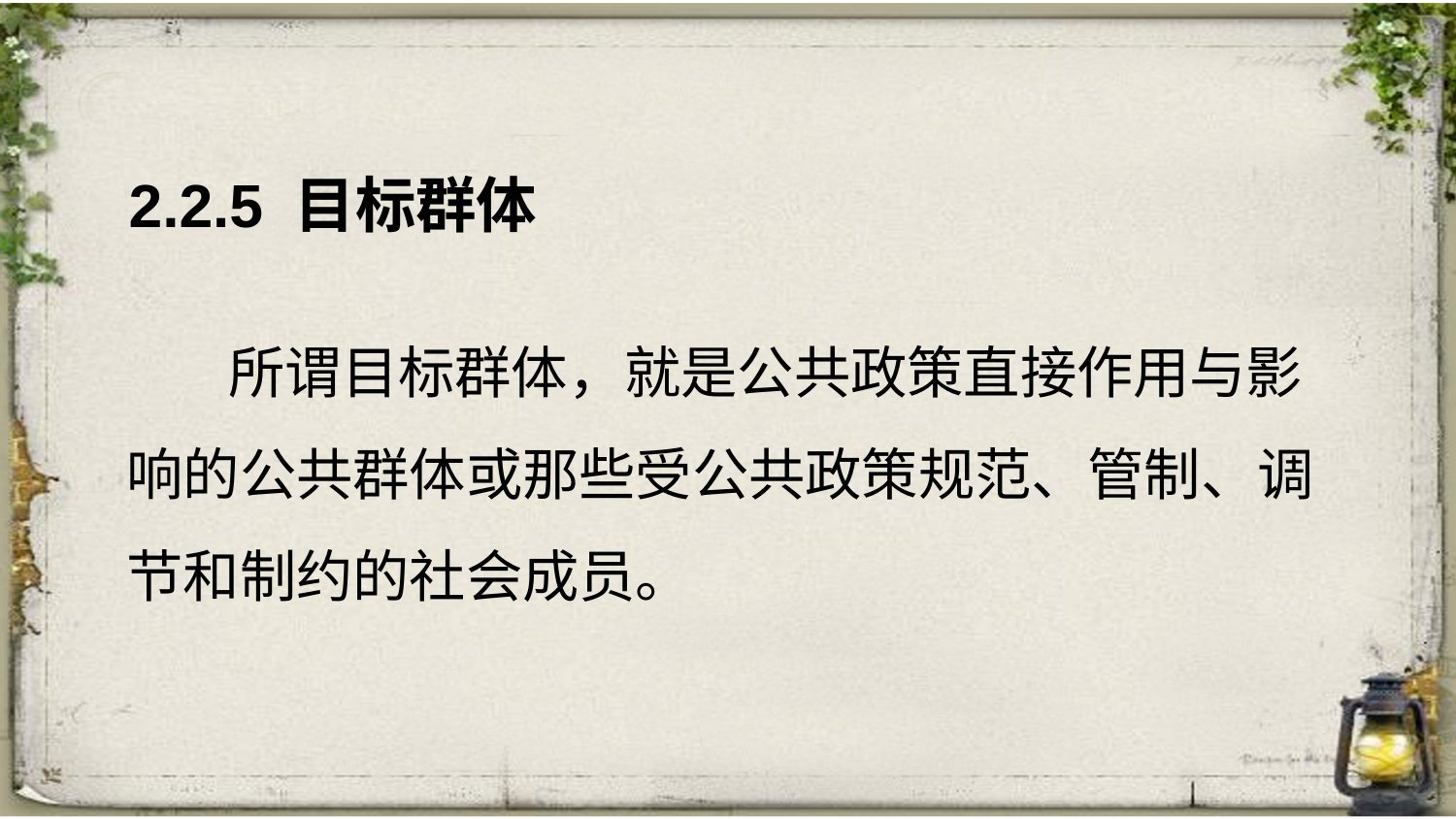

2.2.5 目标群体
       所谓目标群体，就是公共政策直接作用与影响的公共群体或那些受公共政策规范、管制、调节和制约的社会成员。